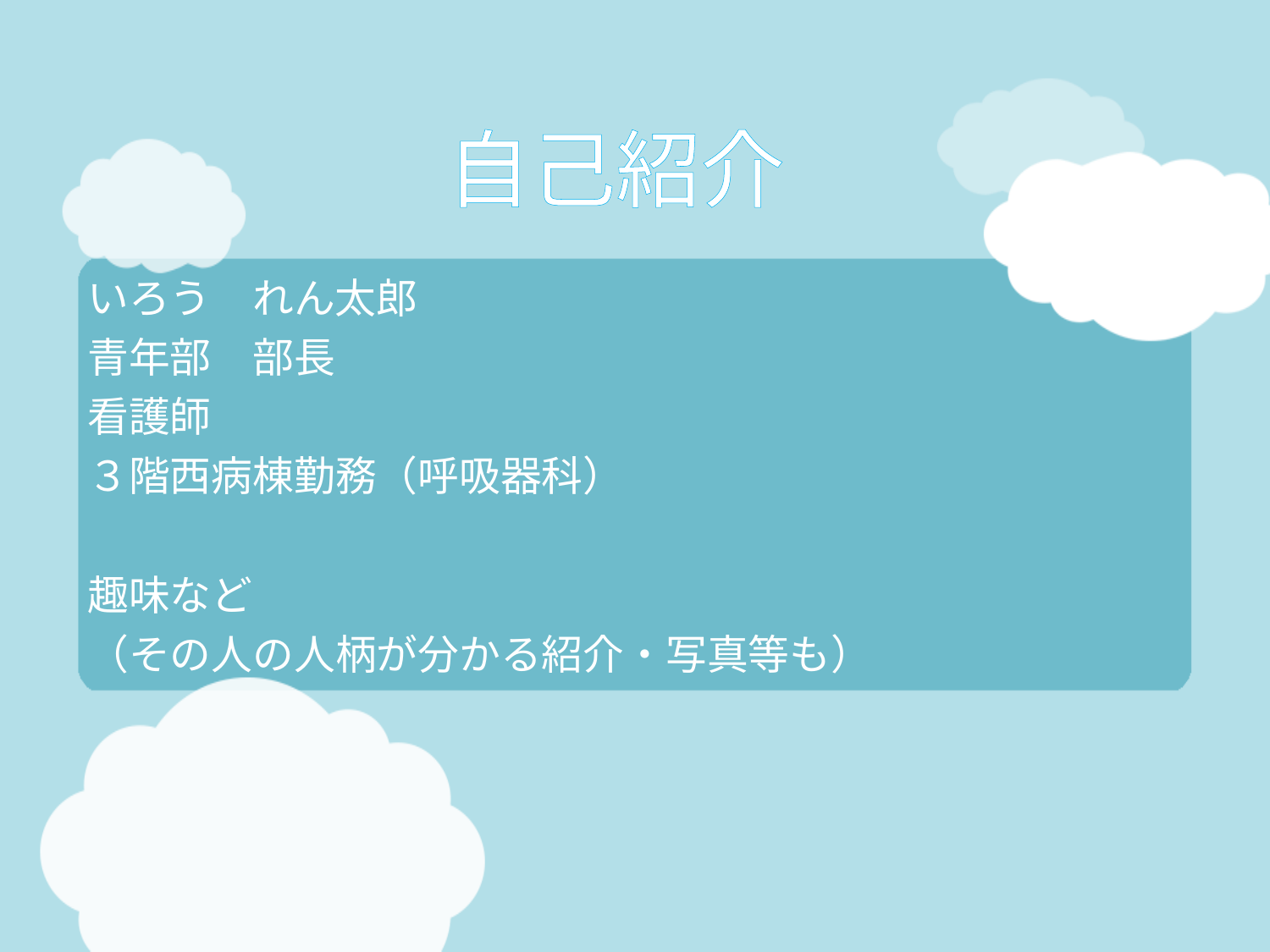

自己紹介
いろう　れん太郎
青年部　部長
看護師
３階西病棟勤務（呼吸器科）

趣味など
（その人の人柄が分かる紹介・写真等も）